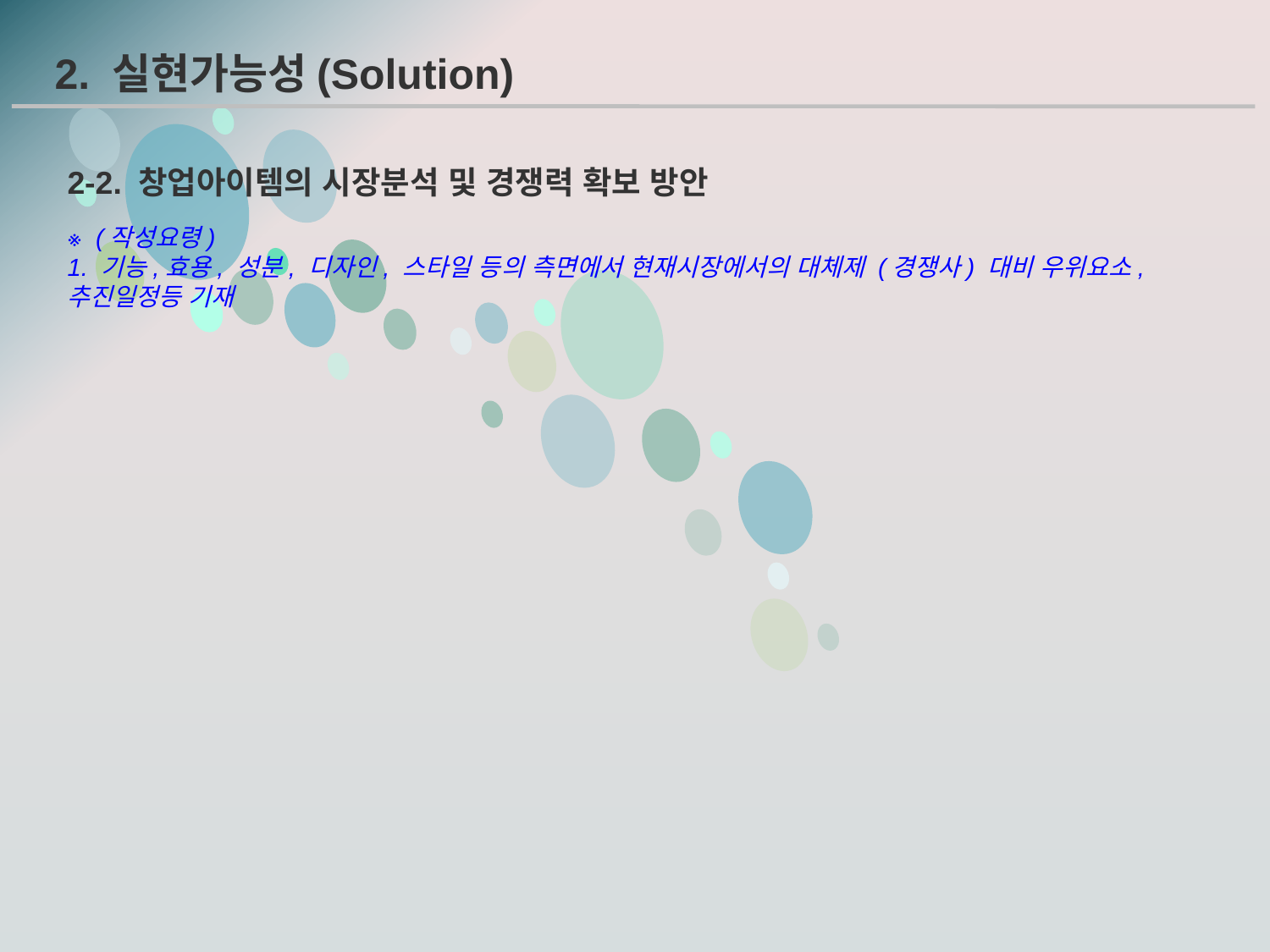

2. 실현가능성(Solution)
2-2. 창업아이템의 시장분석 및 경쟁력 확보 방안

※  (작성요령)
1. 기능,효용, 성분, 디자인, 스타일 등의 측면에서 현재시장에서의 대체제 (경쟁사) 대비 우위요소, 추진일정등 기재